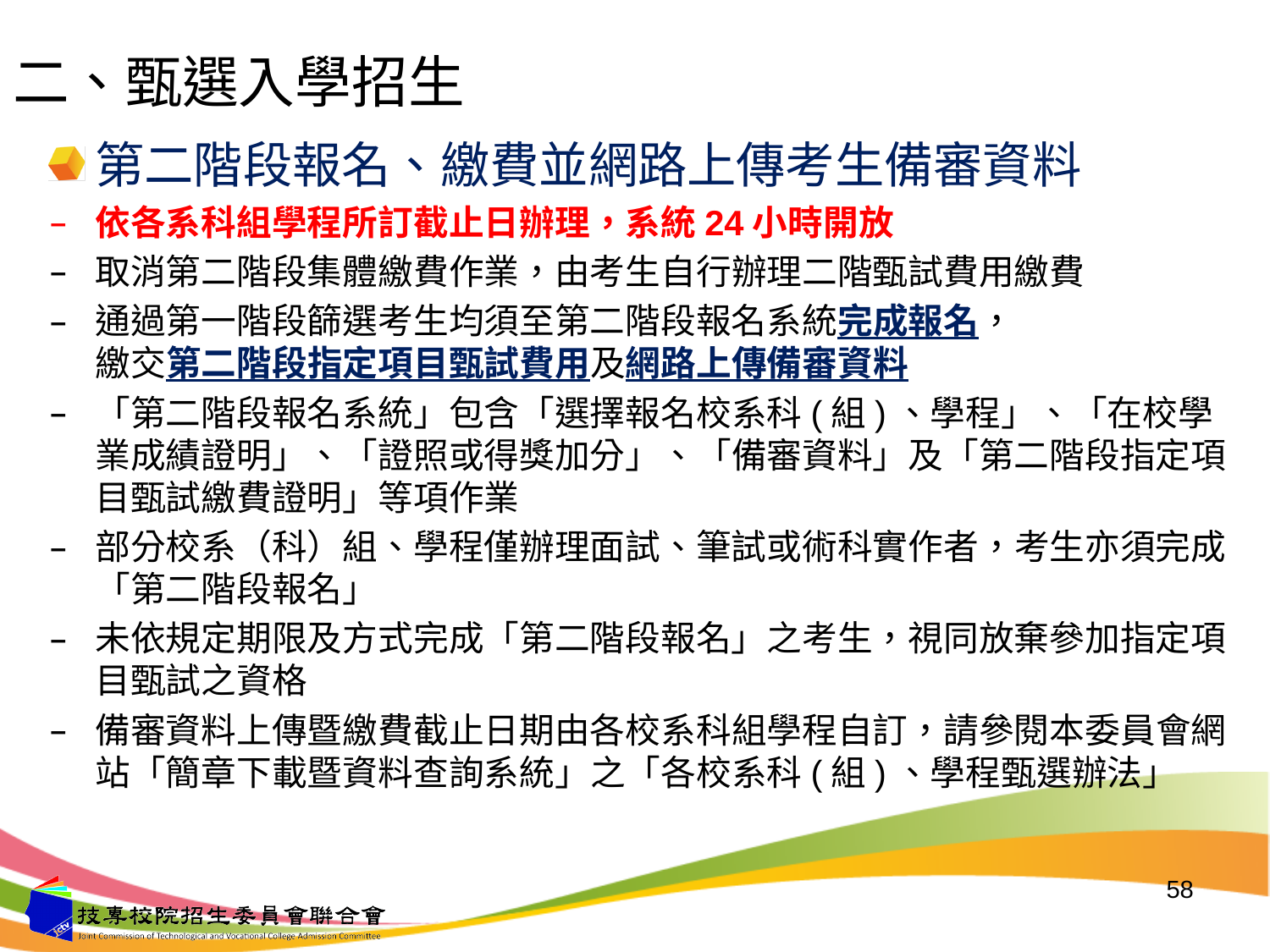

# 二、甄選入學招生
第二階段報名、繳費並網路上傳考生備審資料
依各系科組學程所訂截止日辦理，系統24小時開放
取消第二階段集體繳費作業，由考生自行辦理二階甄試費用繳費
通過第一階段篩選考生均須至第二階段報名系統完成報名，
繳交第二階段指定項目甄試費用及網路上傳備審資料
「第二階段報名系統」包含「選擇報名校系科(組)、學程」、「在校學業成績證明」、「證照或得獎加分」、「備審資料」及「第二階段指定項目甄試繳費證明」等項作業
部分校系（科）組、學程僅辦理面試、筆試或術科實作者，考生亦須完成「第二階段報名」
未依規定期限及方式完成「第二階段報名」之考生，視同放棄參加指定項目甄試之資格
備審資料上傳暨繳費截止日期由各校系科組學程自訂，請參閱本委員會網站「簡章下載暨資料查詢系統」之「各校系科(組)、學程甄選辦法」
58